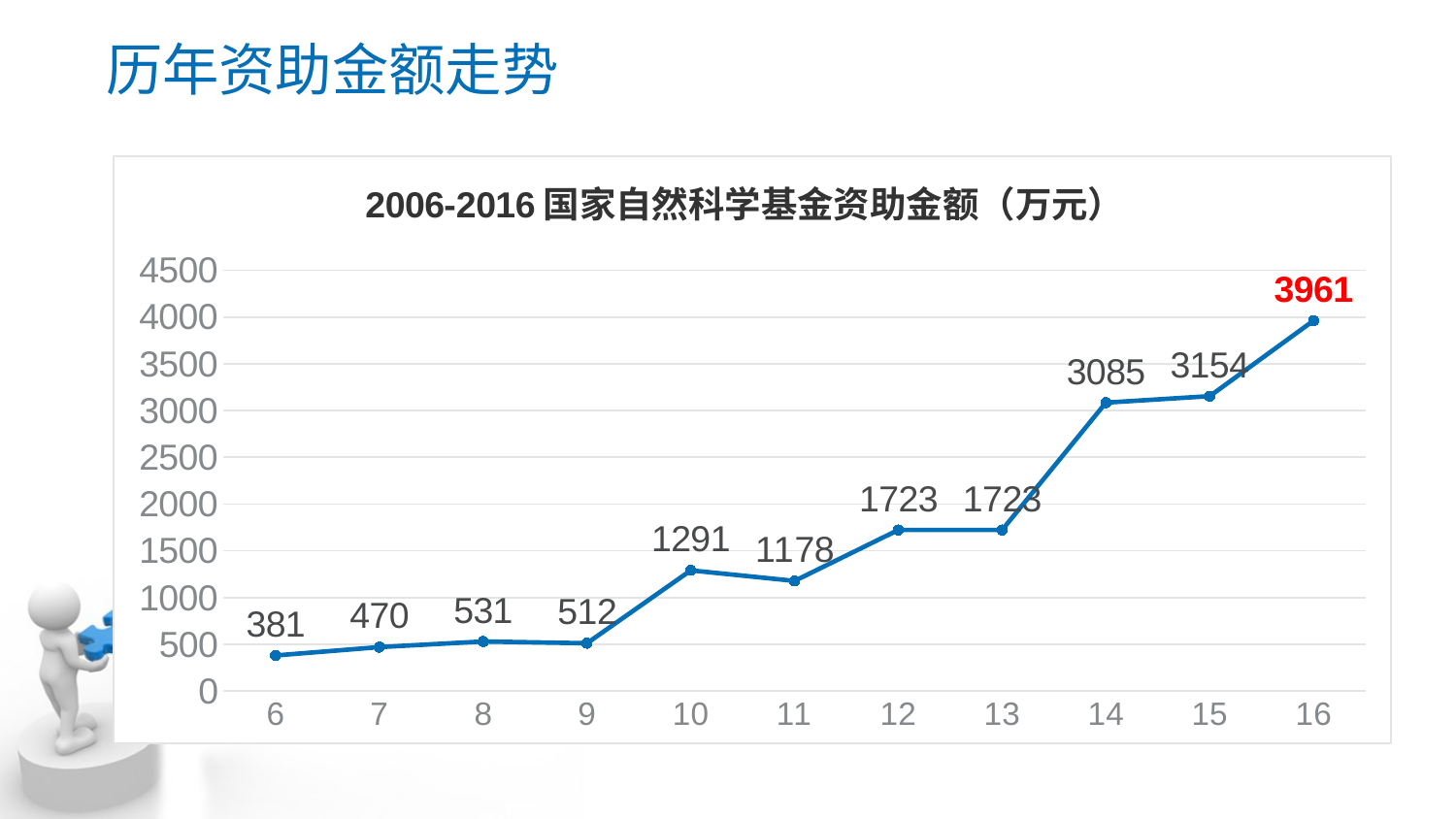

# 历年资助金额走势

### Chart: 2006-2016国家自然科学基金资助金额（万元）

| Category | 总金额 |
|---|---|
| 6 | 381.0 |
| 7 | 470.0 |
| 8 | 531.0 |
| 9 | 512.0 |
| 10 | 1291.0 |
| 11 | 1178.0 |
| 12 | 1723.0 |
| 13 | 1723.0 |
| 14 | 3085.0 |
| 15 | 3154.0 |
| 16 | 3961.0 |